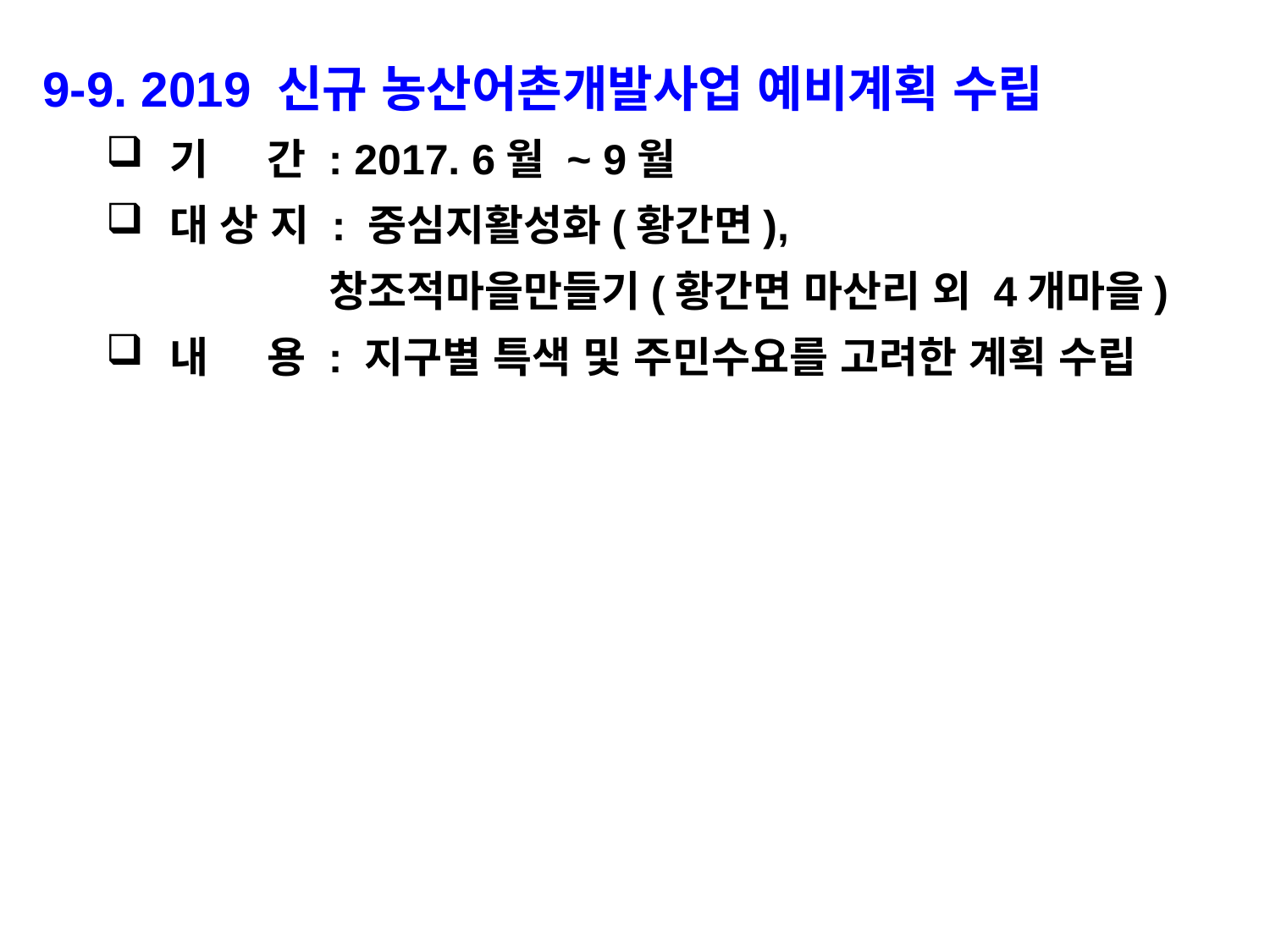

9-9. 2019 신규 농산어촌개발사업 예비계획 수립
기     간 : 2017. 6월 ~ 9월
대 상 지 : 중심지활성화(황간면),
                  창조적마을만들기(황간면 마산리 외 4개마을)
내     용 : 지구별 특색 및 주민수요를 고려한 계획 수립